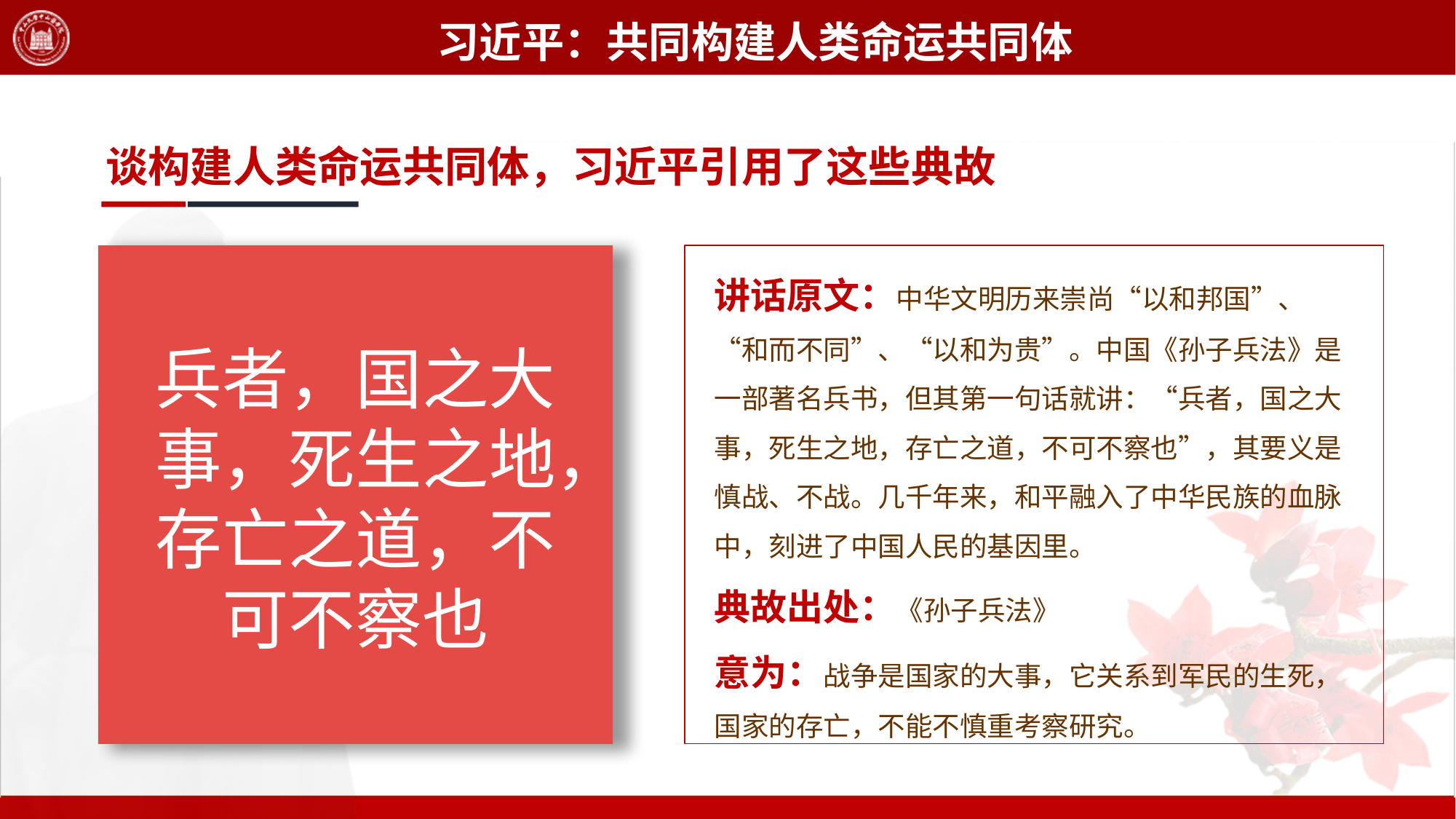

习近平：共同构建人类命运共同体
谈构建人类命运共同体，习近平引用了这些典故

讲话原文：中华文明历来崇尚“以和邦国”、“和而不同”、“以和为贵”。中国《孙子兵法》是一部著名兵书，但其第一句话就讲：“兵者，国之大事，死生之地，存亡之道，不可不察也”，其要义是慎战、不战。几千年来，和平融入了中华民族的血脉中，刻进了中国人民的基因里。
典故出处：《孙子兵法》
意为：战争是国家的大事，它关系到军民的生死，国家的存亡，不能不慎重考察研究。

兵者，国之大事，死生之地，存亡之道，不可不察也